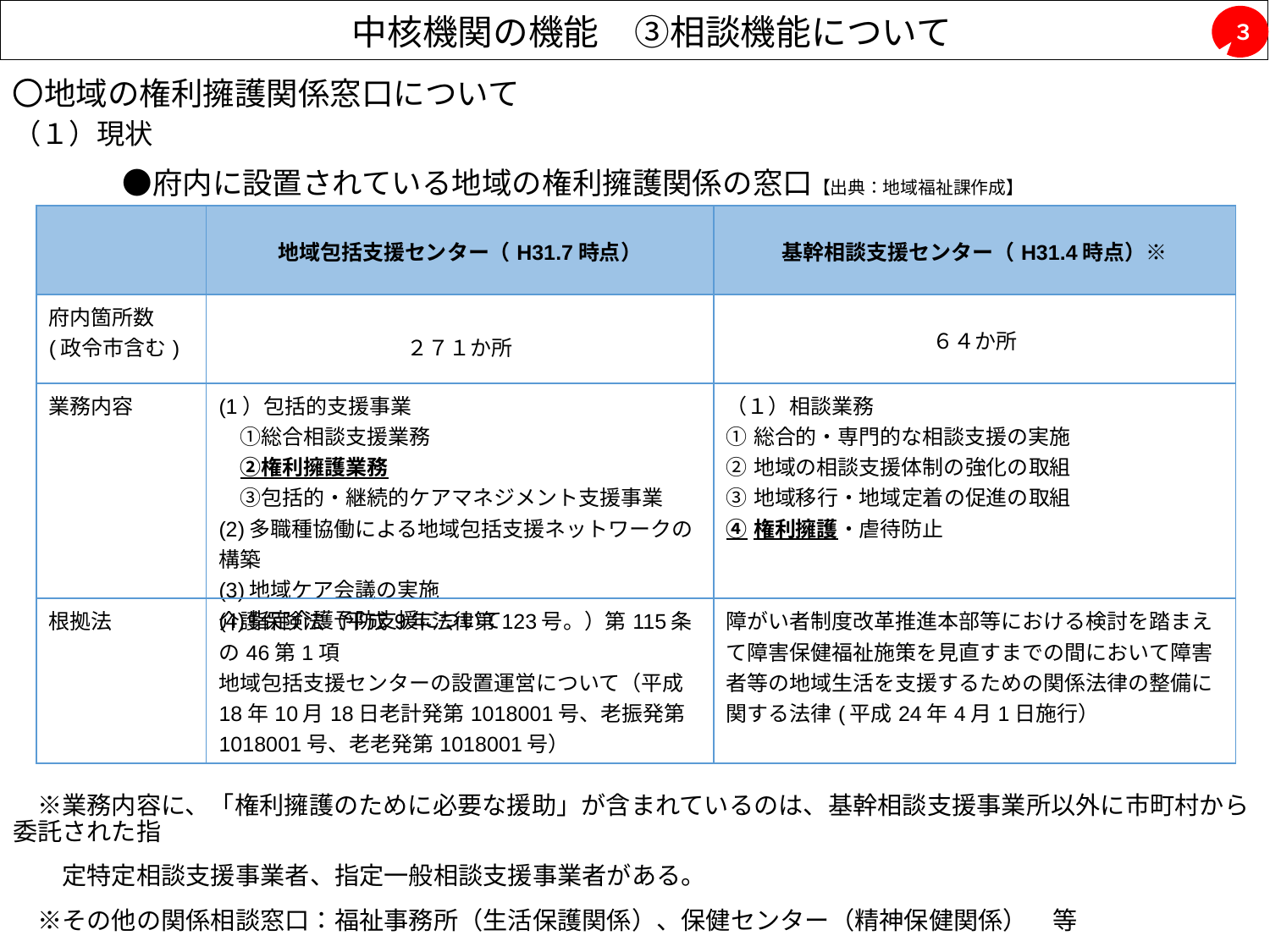

# 中核機関の機能　③相談機能について
３

（１）現状
　　　　●府内に設置されている地域の権利擁護関係の窓口【出典：地域福祉課作成】

　※業務内容に、「権利擁護のために必要な援助」が含まれているのは、基幹相談支援事業所以外に市町村から委託された指
　　定特定相談支援事業者、指定一般相談支援事業者がある。
　※その他の関係相談窓口：福祉事務所（生活保護関係）、保健センター（精神保健関係）　等

〇地域の権利擁護関係窓口について
|  | 地域包括支援センター（H31.7時点） | 基幹相談支援センター（H31.4時点）※ |
| --- | --- | --- |
| 府内箇所数 (政令市含む) | ２７１か所 | ６４か所 |
| 業務内容 | (1）包括的支援事業 　①総合相談支援業務 　②権利擁護業務 　③包括的・継続的ケアマネジメント支援事業 (2)多職種協働による地域包括支援ネットワークの構築 (3)地域ケア会議の実施 (4)指定介護予防支援について | （１）相談業務 ①総合的・専門的な相談支援の実施 ②地域の相談支援体制の強化の取組 ③地域移行・地域定着の促進の取組 ④権利擁護・虐待防止 |
| 根拠法 | 介護保険法（平成9年法律第123号。）第115条の46第1項 地域包括支援センターの設置運営について（平成18年10月18日老計発第1018001号、老振発第1018001号、老老発第1018001号） | 障がい者制度改革推進本部等における検討を踏まえて障害保健福祉施策を見直すまでの間において障害者等の地域生活を支援するための関係法律の整備に関する法律(平成24年4月1日施行） |